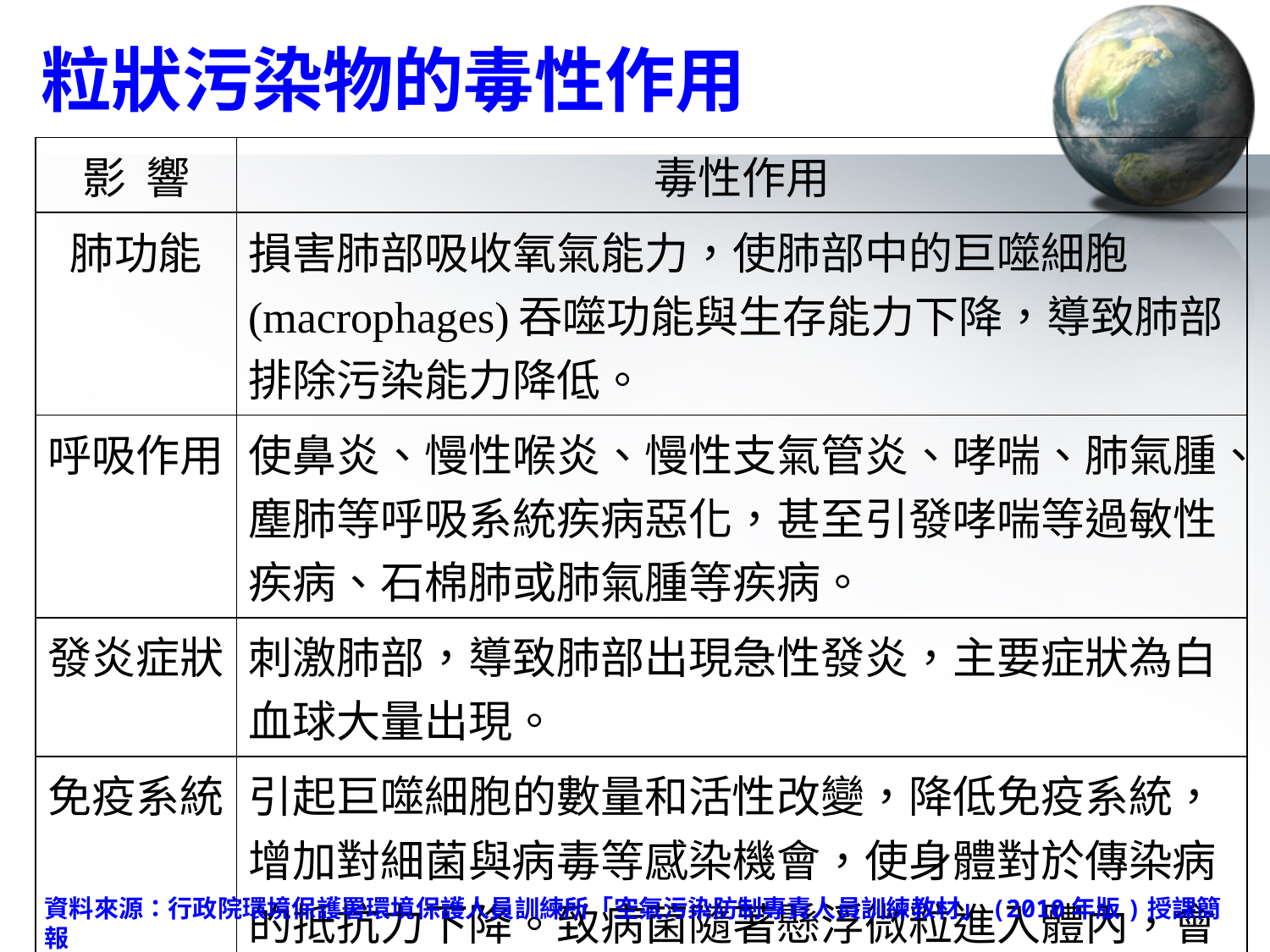

# 粒狀污染物的毒性作用
| 影 響 | 毒性作用 |
| --- | --- |
| 肺功能 | 損害肺部吸收氧氣能力，使肺部中的巨噬細胞(macrophages)吞噬功能與生存能力下降，導致肺部排除污染能力降低。 |
| 呼吸作用 | 使鼻炎、慢性喉炎、慢性支氣管炎、哮喘、肺氣腫、塵肺等呼吸系統疾病惡化，甚至引發哮喘等過敏性疾病、石棉肺或肺氣腫等疾病。 |
| 發炎症狀 | 刺激肺部，導致肺部出現急性發炎，主要症狀為白血球大量出現。 |
| 免疫系統 | 引起巨噬細胞的數量和活性改變，降低免疫系統，增加對細菌與病毒等感染機會，使身體對於傳染病的抵抗力下降。致病菌隨著懸浮微粒進入體內，會使身體抵抗力下降，誘發感染性疾病發生。 |
資料來源：行政院環境保護署環境保護人員訓練所「空氣污染防制專責人員訓練教材」(2010年版)授課簡報